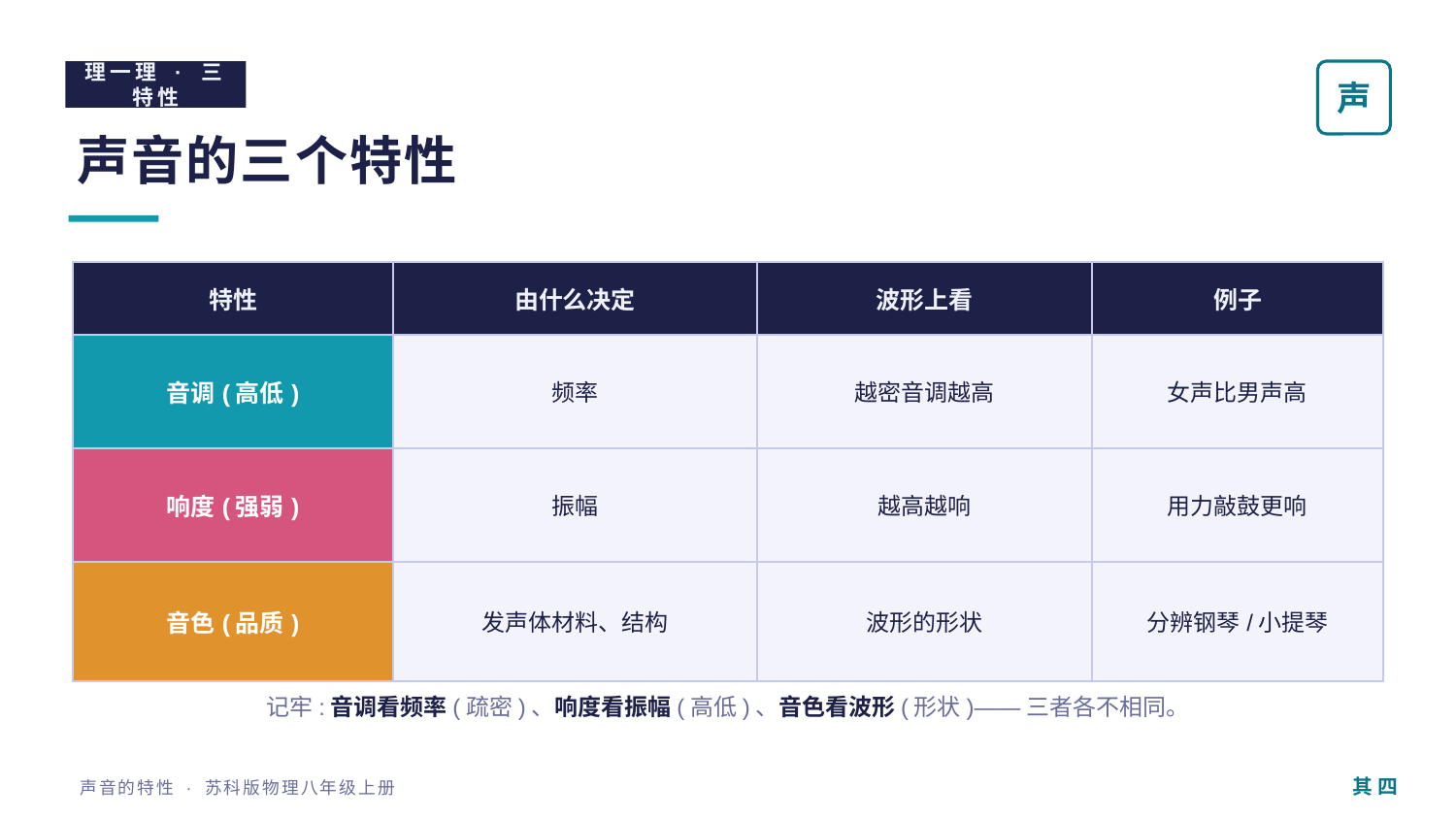

理一理 · 三特性
声

声音的三个特性

| 特性 | 由什么决定 | 波形上看 | 例子 |
| --- | --- | --- | --- |
| 音调(高低) | 频率 | 越密音调越高 | 女声比男声高 |
| 响度(强弱) | 振幅 | 越高越响 | 用力敲鼓更响 |
| 音色(品质) | 发声体材料、结构 | 波形的形状 | 分辨钢琴/小提琴 |
记牢:音调看频率(疏密)、响度看振幅(高低)、音色看波形(形状)——三者各不相同。
其 四
声音的特性 · 苏科版物理八年级上册